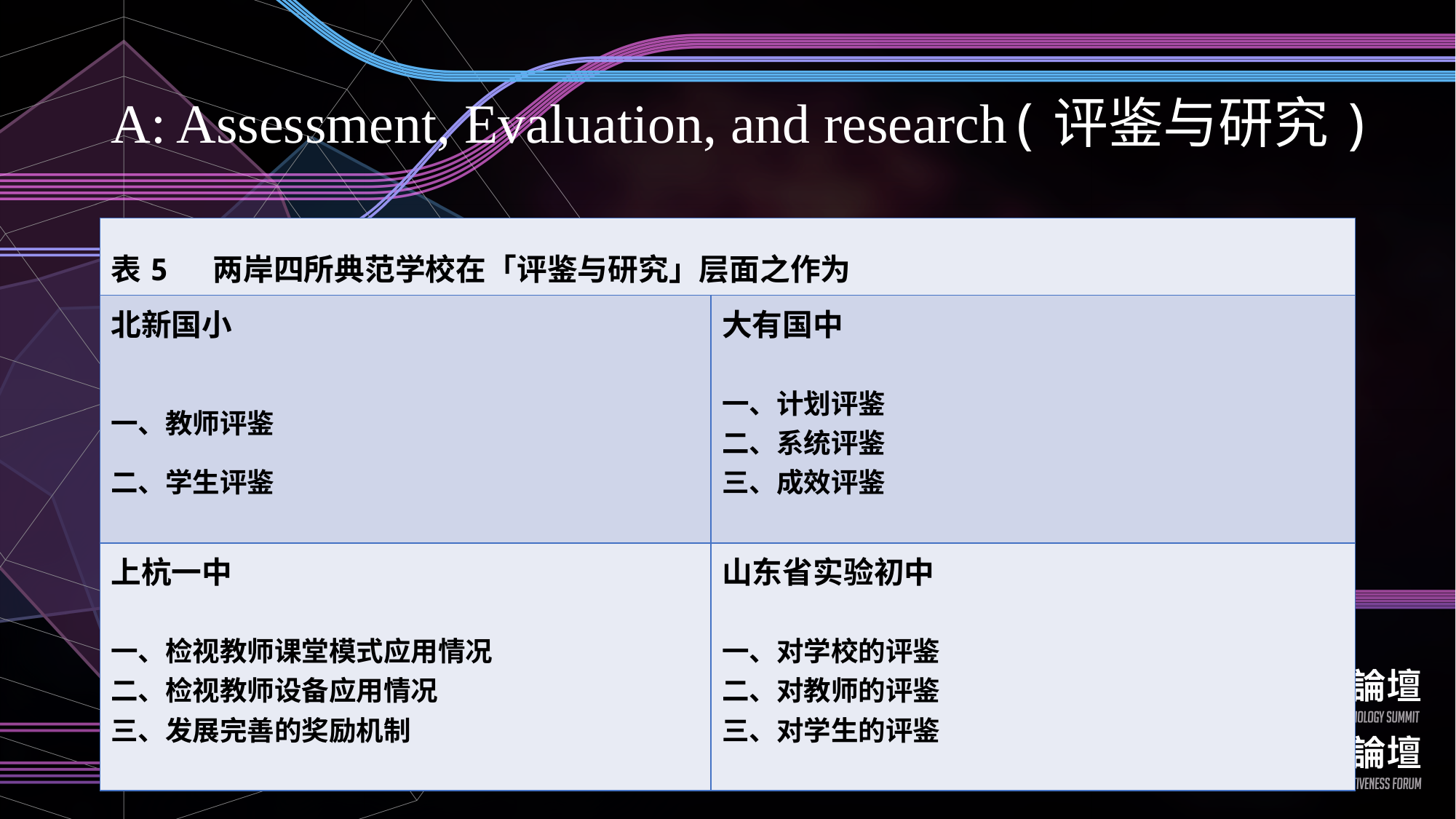

# A: Assessment, Evaluation, and research(评鉴与研究)
| 表5 两岸四所典范学校在「评鉴与研究」层面之作为 |  |
| --- | --- |
| 北新国小 一、教师评鉴 二、学生评鉴 | 大有国中 一、计划评鉴 二、系统评鉴 三、成效评鉴 |
| 上杭一中 一、检视教师课堂模式应用情况 二、检视教师设备应用情况 三、发展完善的奖励机制 | 山东省实验初中 一、对学校的评鉴 二、对教师的评鉴 三、对学生的评鉴 |